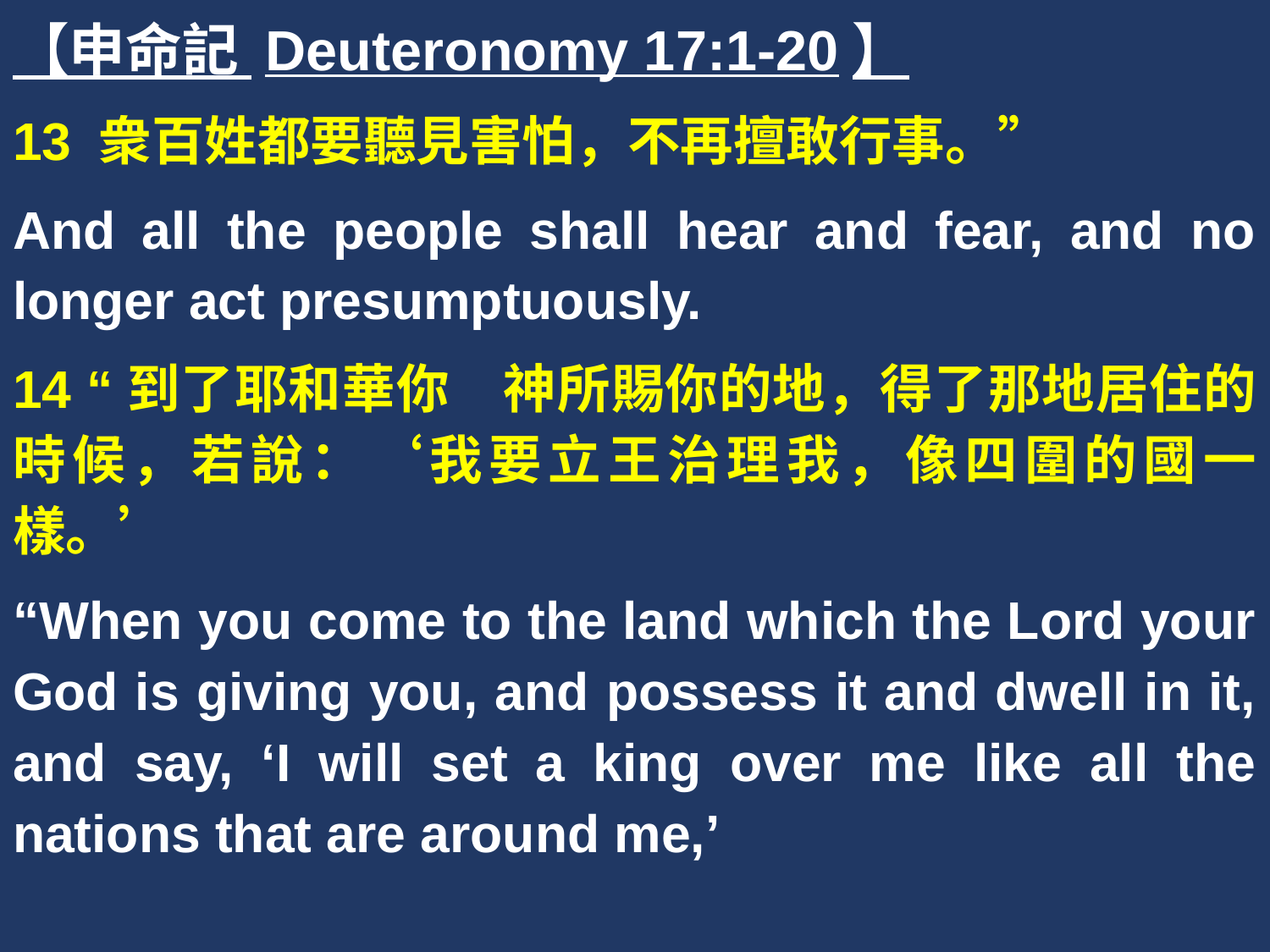

【申命記 Deuteronomy 17:1-20】
13 衆百姓都要聽見害怕，不再擅敢行事。”
And all the people shall hear and fear, and no longer act presumptuously.
14 “到了耶和華你　神所賜你的地，得了那地居住的時候，若說：‘我要立王治理我，像四圍的國一樣。’
“When you come to the land which the Lord your God is giving you, and possess it and dwell in it, and say, ‘I will set a king over me like all the nations that are around me,’